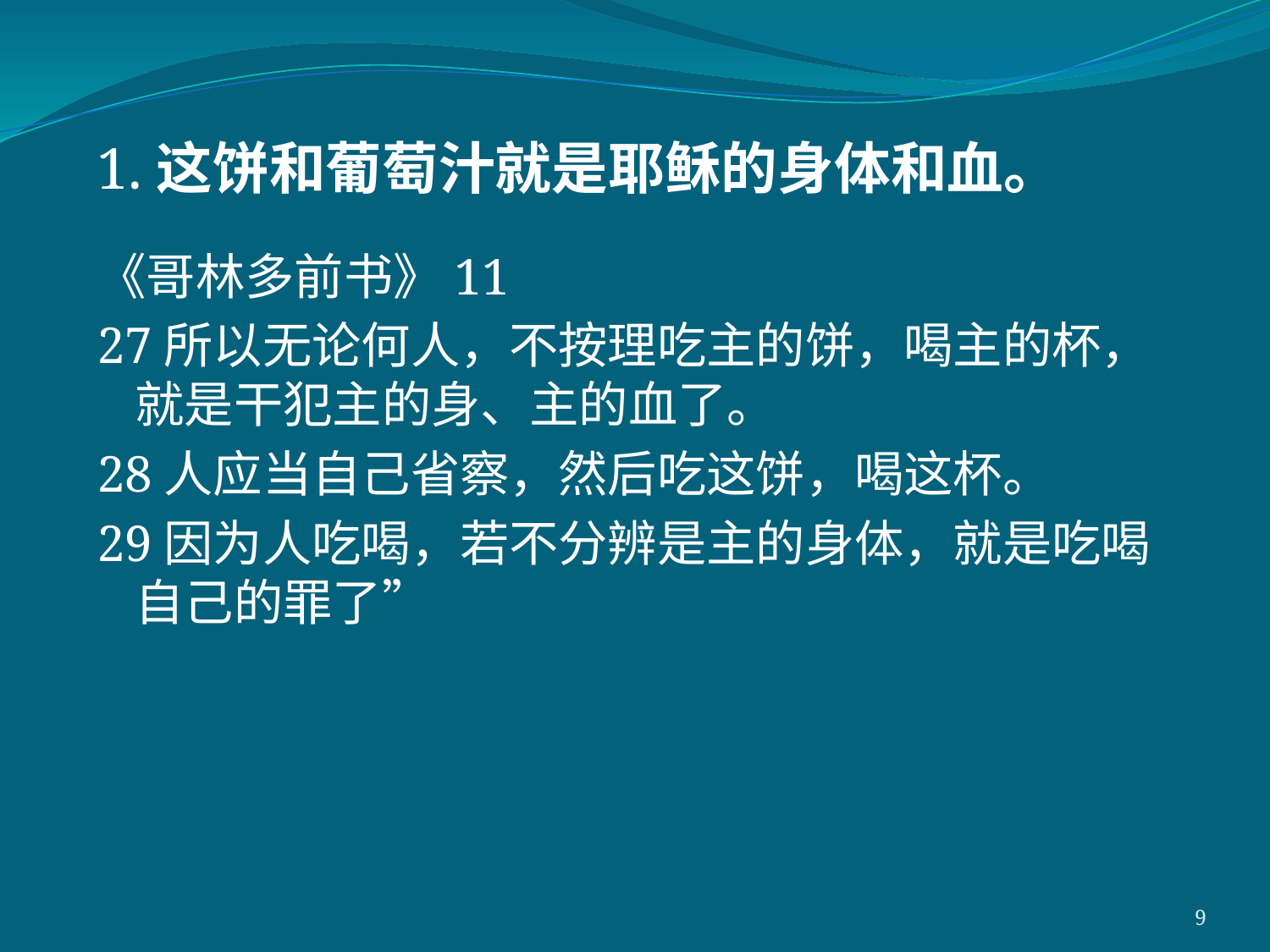

1.这饼和葡萄汁就是耶稣的身体和血。

《哥林多前书》11
27所以无论何人，不按理吃主的饼，喝主的杯，就是干犯主的身、主的血了。
28人应当自己省察，然后吃这饼，喝这杯。
29因为人吃喝，若不分辨是主的身体，就是吃喝自己的罪了”

9